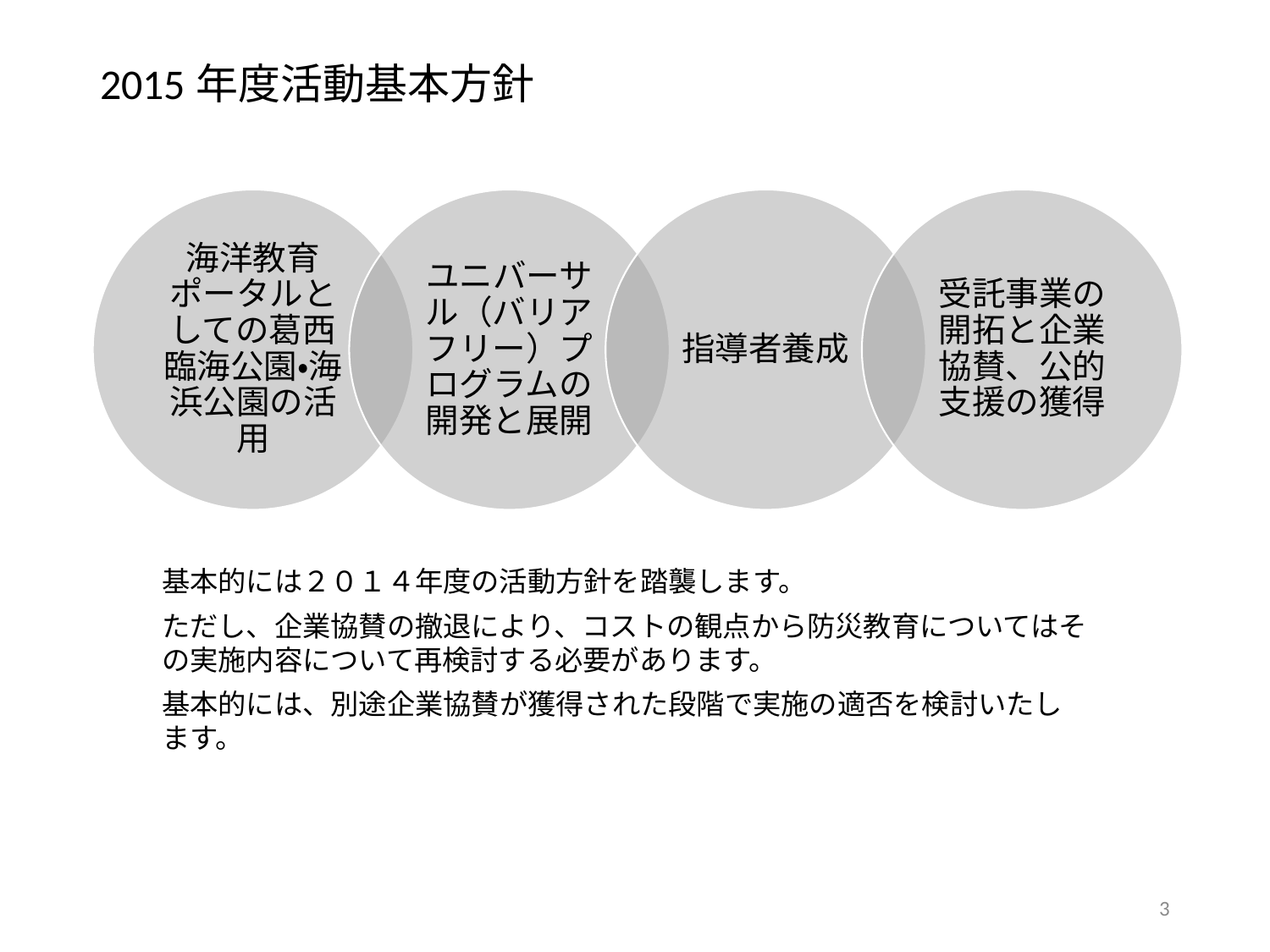

# 2015年度活動基本方針
海洋教育ポータルとしての葛西臨海公園・海浜公園の活用
ユニバーサル（バリアフリー）プログラムの開発と展開
指導者養成
受託事業の開拓と企業協賛、公的支援の獲得
基本的には２０１４年度の活動方針を踏襲します。
ただし、企業協賛の撤退により、コストの観点から防災教育についてはその実施内容について再検討する必要があります。
基本的には、別途企業協賛が獲得された段階で実施の適否を検討いたします。
3